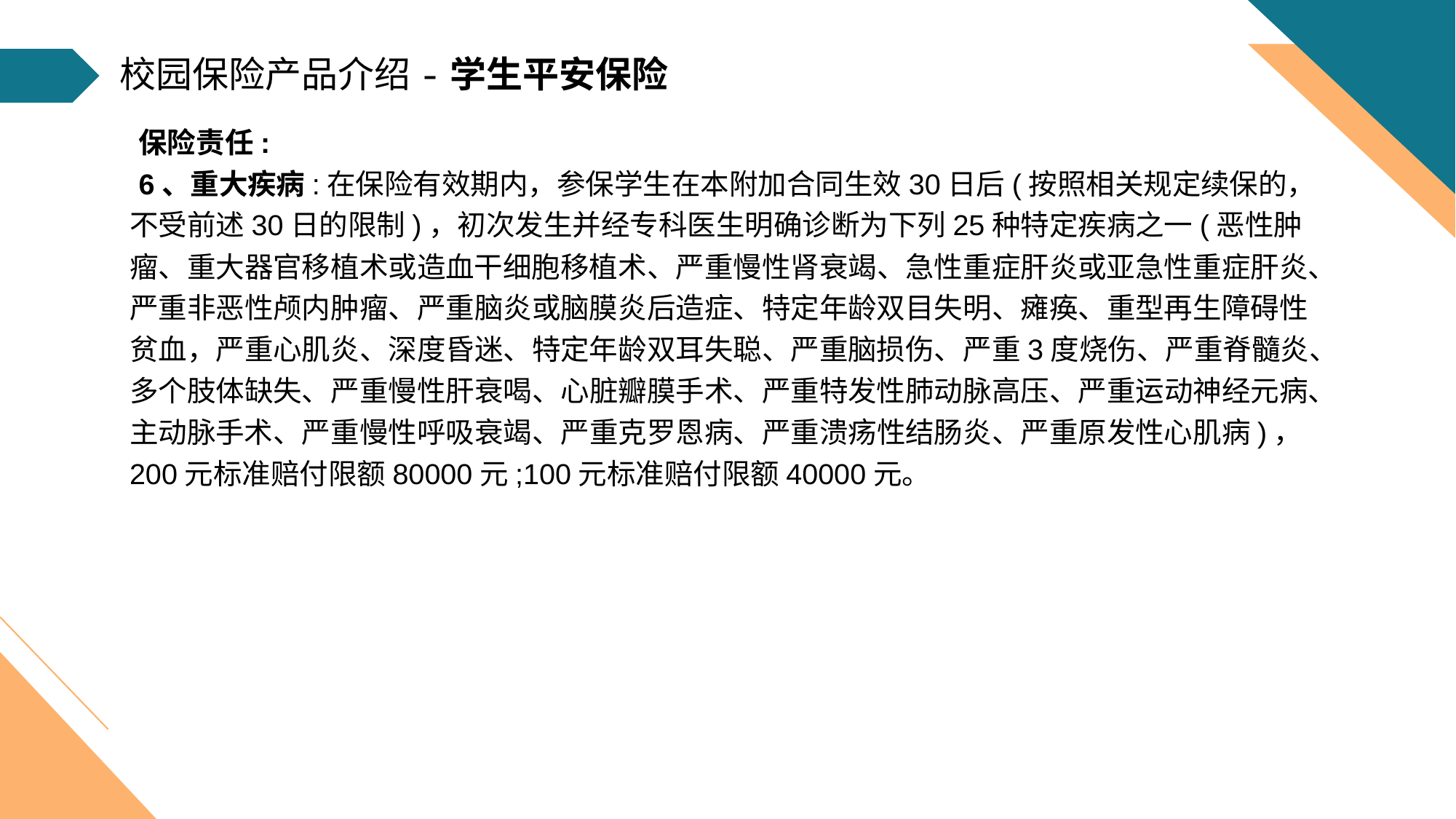

校园保险产品介绍-学生平安保险

保险责任:
6、重大疾病:在保险有效期内，参保学生在本附加合同生效30日后(按照相关规定续保的，不受前述30日的限制)，初次发生并经专科医生明确诊断为下列25种特定疾病之一(恶性肿瘤、重大器官移植术或造血干细胞移植术、严重慢性肾衰竭、急性重症肝炎或亚急性重症肝炎、严重非恶性颅内肿瘤、严重脑炎或脑膜炎后造症、特定年龄双目失明、瘫痪、重型再生障碍性贫血，严重心肌炎、深度昏迷、特定年龄双耳失聪、严重脑损伤、严重3度烧伤、严重脊髓炎、多个肢体缺失、严重慢性肝衰喝、心脏瓣膜手术、严重特发性肺动脉高压、严重运动神经元病、主动脉手术、严重慢性呼吸衰竭、严重克罗恩病、严重溃疡性结肠炎、严重原发性心肌病)，200元标准赔付限额80000元;100元标准赔付限额40000元。